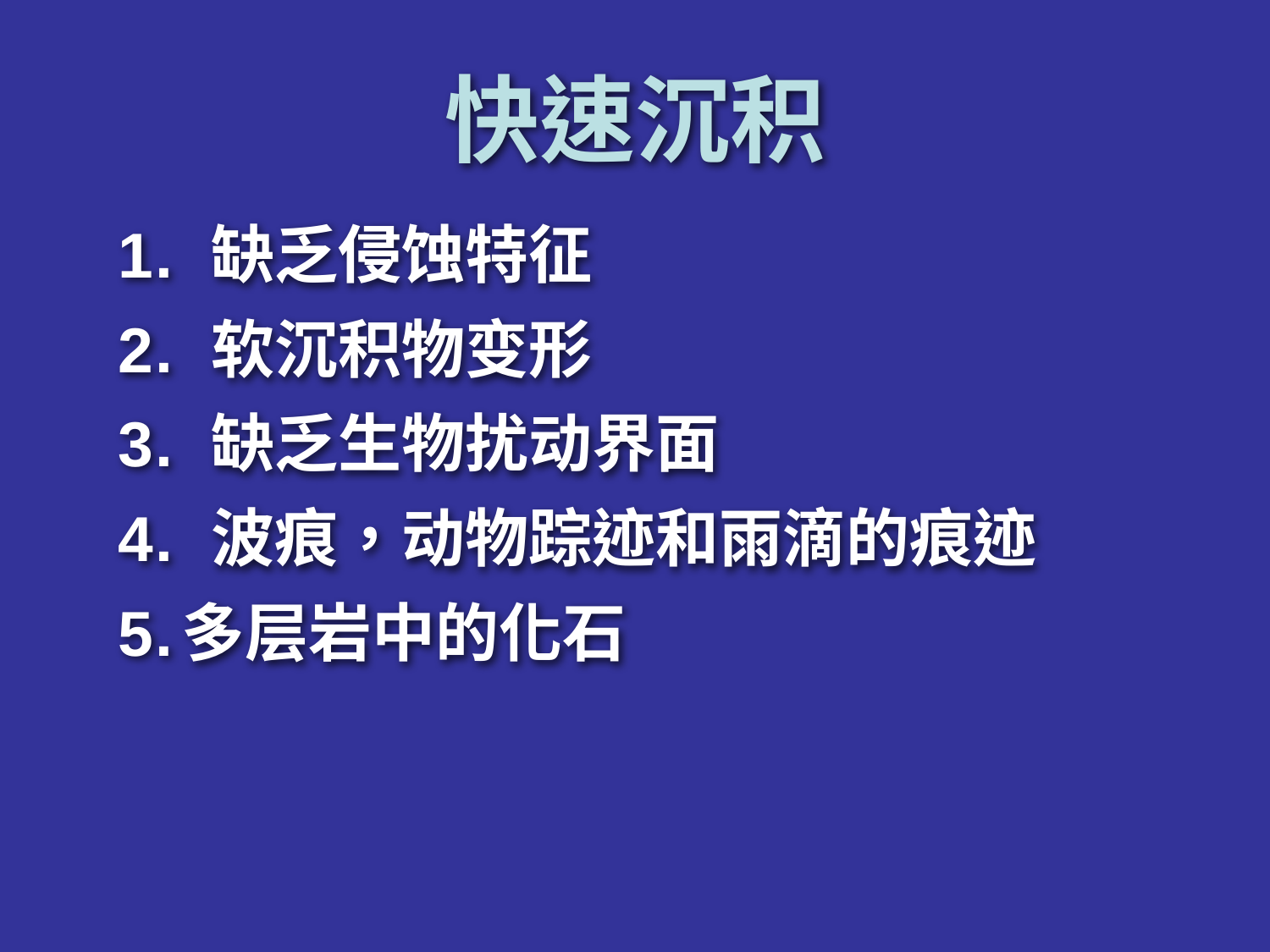

# 快速沉积
 缺乏侵蚀特征
 软沉积物变形
 缺乏生物扰动界面
 波痕，动物踪迹和雨滴的痕迹
多层岩中的化石